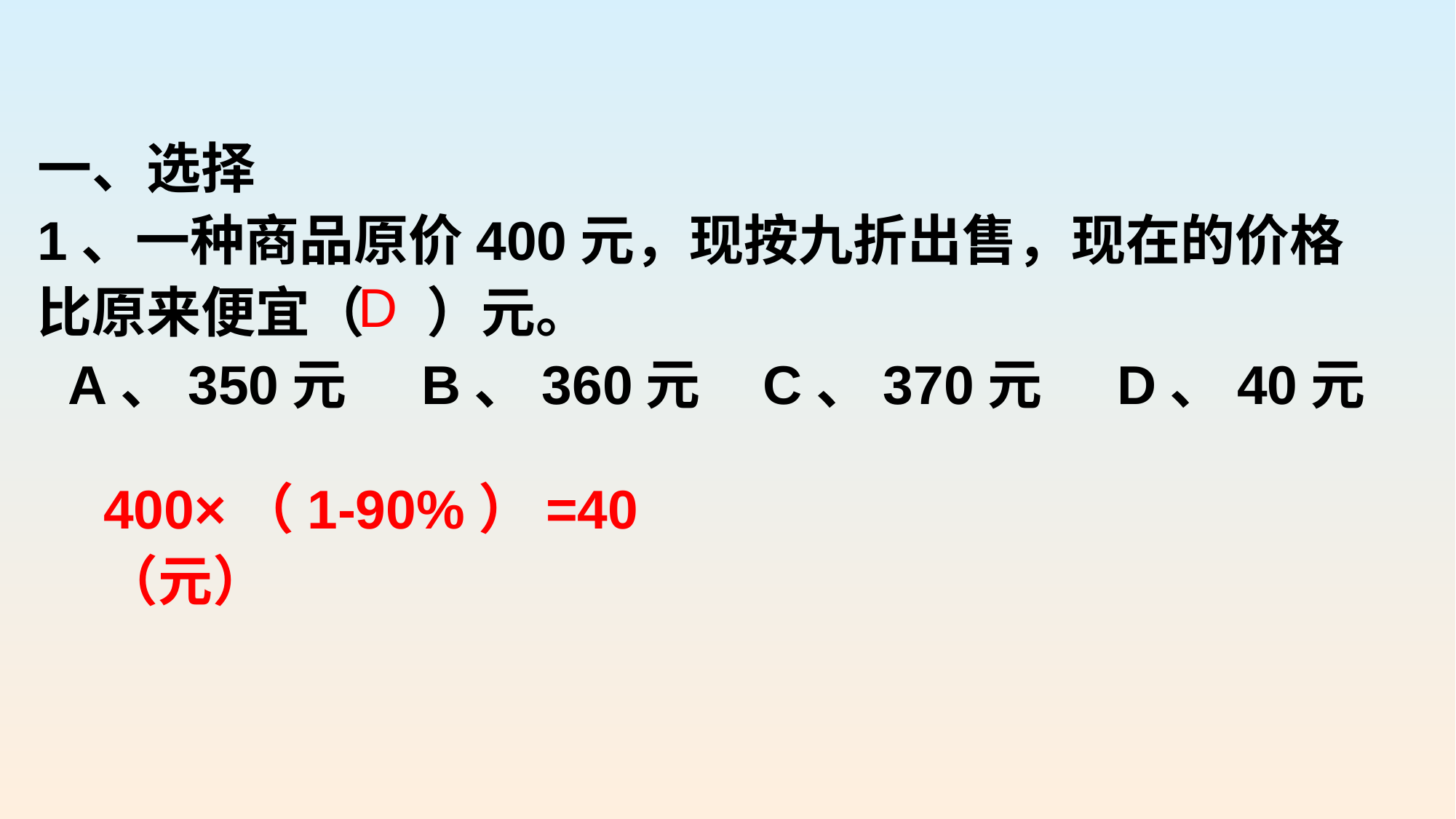

一、选择
1、一种商品原价400元，现按九折出售，现在的价格比原来便宜（     ）元。
  A、350元     B、360元    C、370元     D、40元
D
400×（1-90%）=40（元）